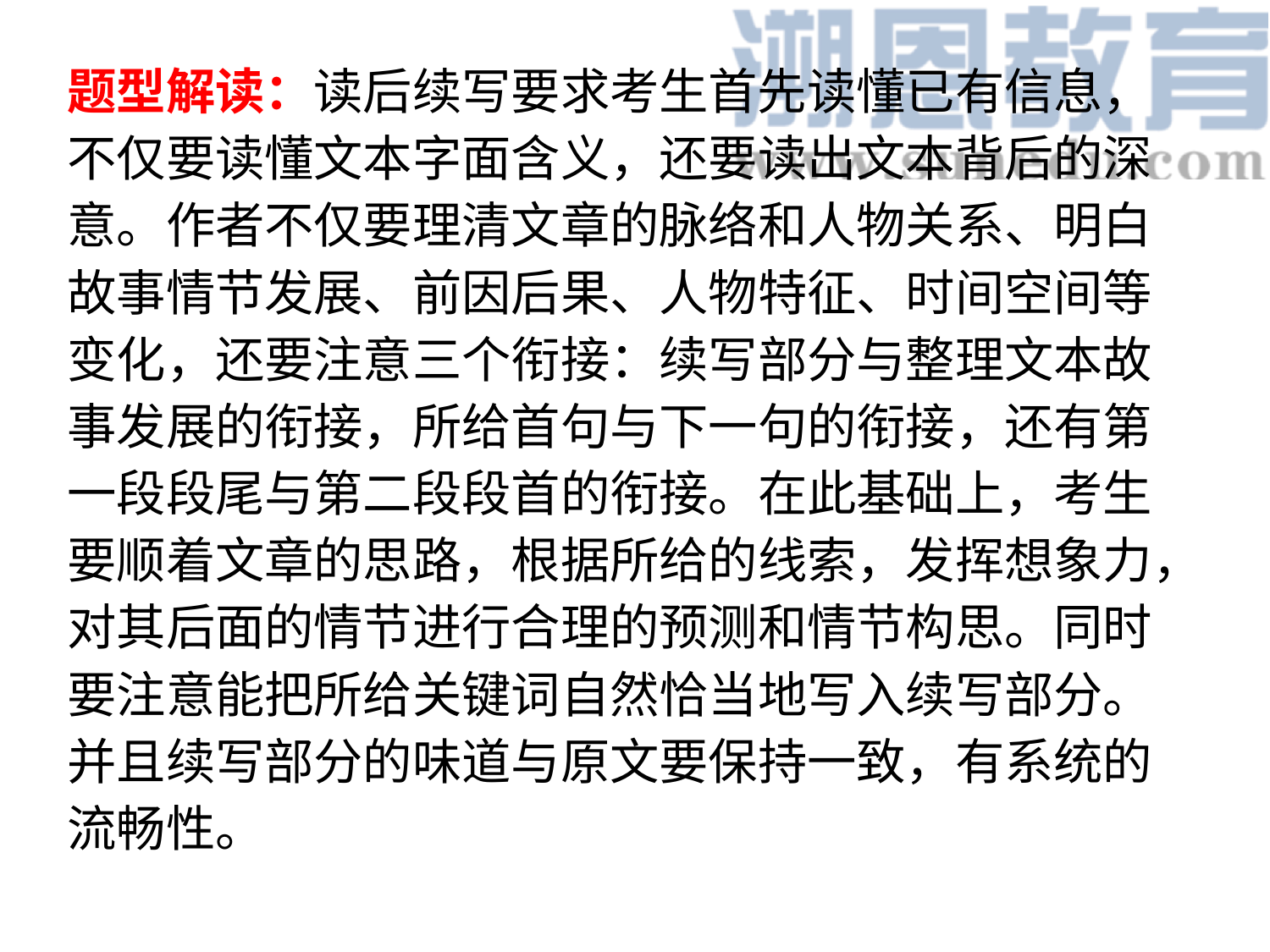

题型解读：读后续写要求考生首先读懂已有信息，不仅要读懂文本字面含义，还要读出文本背后的深意。作者不仅要理清文章的脉络和人物关系、明白故事情节发展、前因后果、人物特征、时间空间等变化，还要注意三个衔接：续写部分与整理文本故事发展的衔接，所给首句与下一句的衔接，还有第一段段尾与第二段段首的衔接。在此基础上，考生要顺着文章的思路，根据所给的线索，发挥想象力，对其后面的情节进行合理的预测和情节构思。同时要注意能把所给关键词自然恰当地写入续写部分。并且续写部分的味道与原文要保持一致，有系统的流畅性。